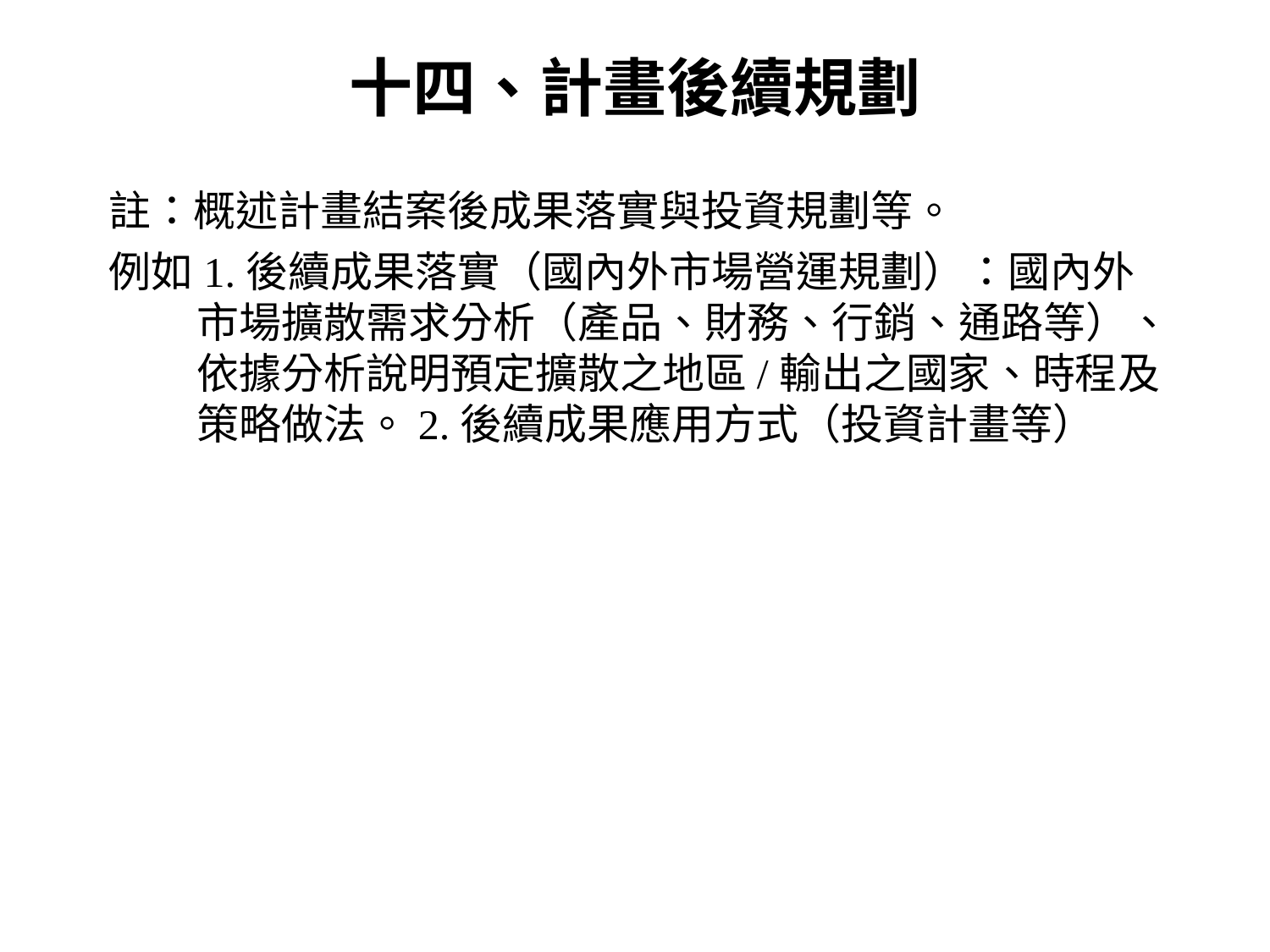

十四、計畫後續規劃
註：概述計畫結案後成果落實與投資規劃等。
例如1.後續成果落實（國內外市場營運規劃）：國內外市場擴散需求分析（產品、財務、行銷、通路等）、依據分析說明預定擴散之地區/輸出之國家、時程及策略做法。2.後續成果應用方式（投資計畫等）